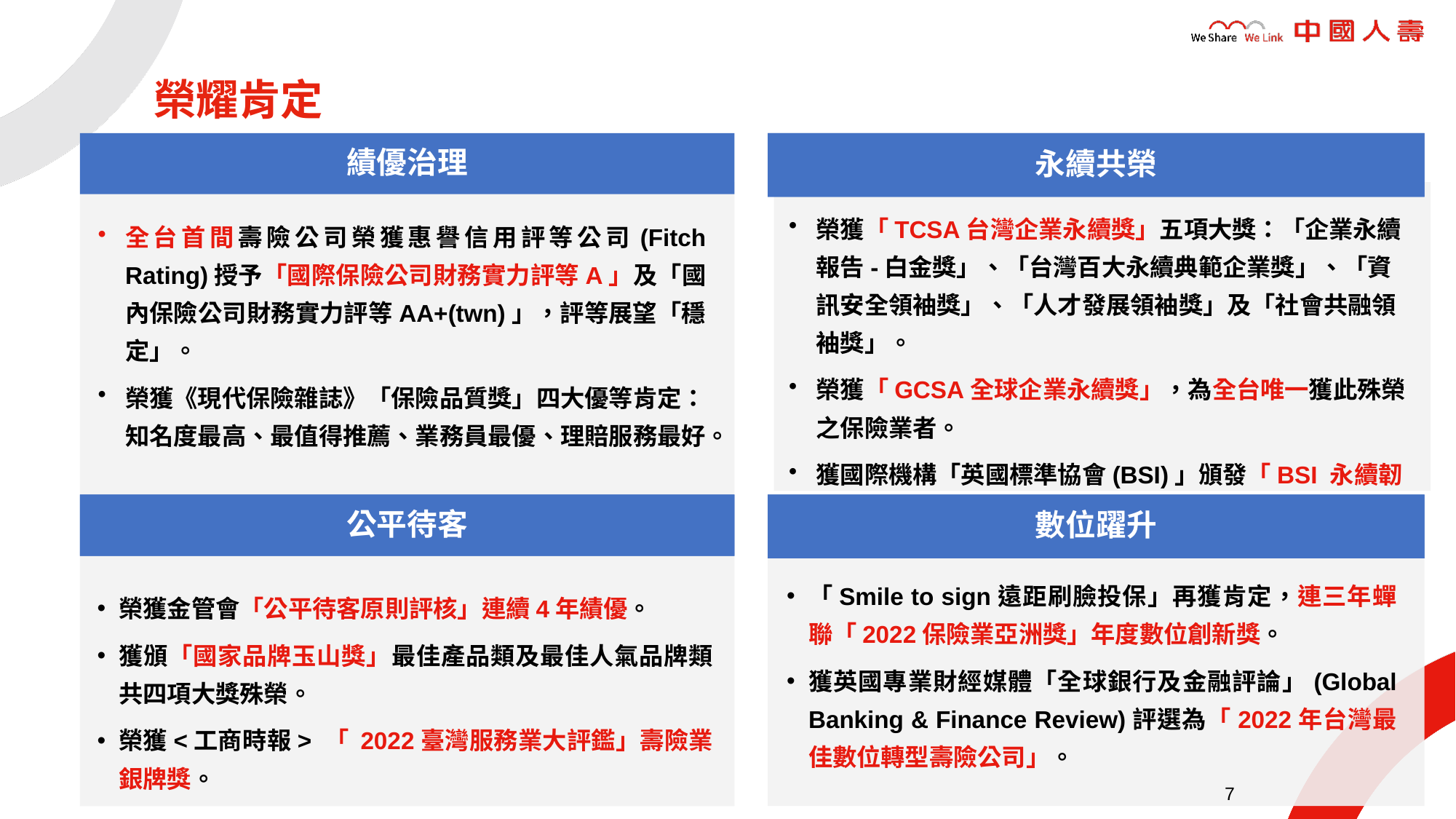

榮耀肯定

永續共榮
績優治理

全台首間壽險公司榮獲惠譽信用評等公司(Fitch Rating)授予「國際保險公司財務實力評等A」及「國內保險公司財務實力評等AA+(twn)」，評等展望「穩定」。
榮獲《現代保險雜誌》「保險品質獎」四大優等肯定：知名度最高、最值得推薦、業務員最優、理賠服務最好。

榮獲「TCSA台灣企業永續獎」五項大獎：「企業永續報告-白金獎」、「台灣百大永續典範企業獎」、「資訊安全領袖獎」、「人才發展領袖獎」及「社會共融領袖獎」。
榮獲「GCSA全球企業永續獎」，為全台唯一獲此殊榮之保險業者。
獲國際機構「英國標準協會(BSI)」頒發「BSI 永續韌性領航獎」肯定。

公平待客

數位躍升

「Smile to sign遠距刷臉投保」再獲肯定，連三年蟬聯「2022保險業亞洲獎」年度數位創新獎。
獲英國專業財經媒體「全球銀行及金融評論」(Global Banking & Finance Review)評選為「2022年台灣最佳數位轉型壽險公司」。

榮獲金管會「公平待客原則評核」連續4年績優。
獲頒「國家品牌玉山獎」最佳產品類及最佳人氣品牌類共四項大獎殊榮。
榮獲<工商時報> 「 2022臺灣服務業大評鑑」壽險業銀牌獎。
7